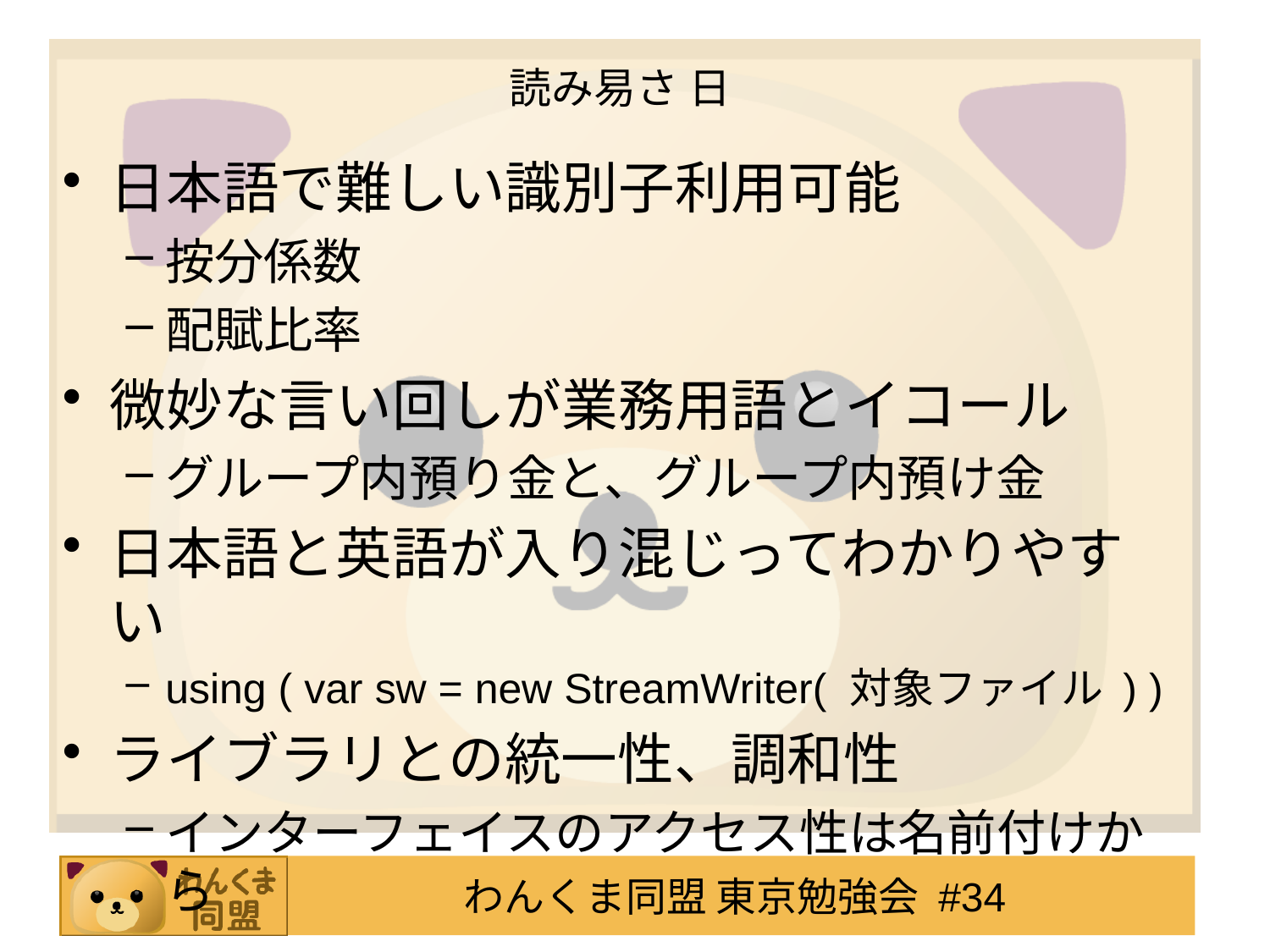

# 読み易さ 日
日本語で難しい識別子利用可能
按分係数
配賦比率
微妙な言い回しが業務用語とイコール
グループ内預り金と、グループ内預け金
日本語と英語が入り混じってわかりやすい
using ( var sw = new StreamWriter( 対象ファイル ) )
ライブラリとの統一性、調和性
インターフェイスのアクセス性は名前付けから